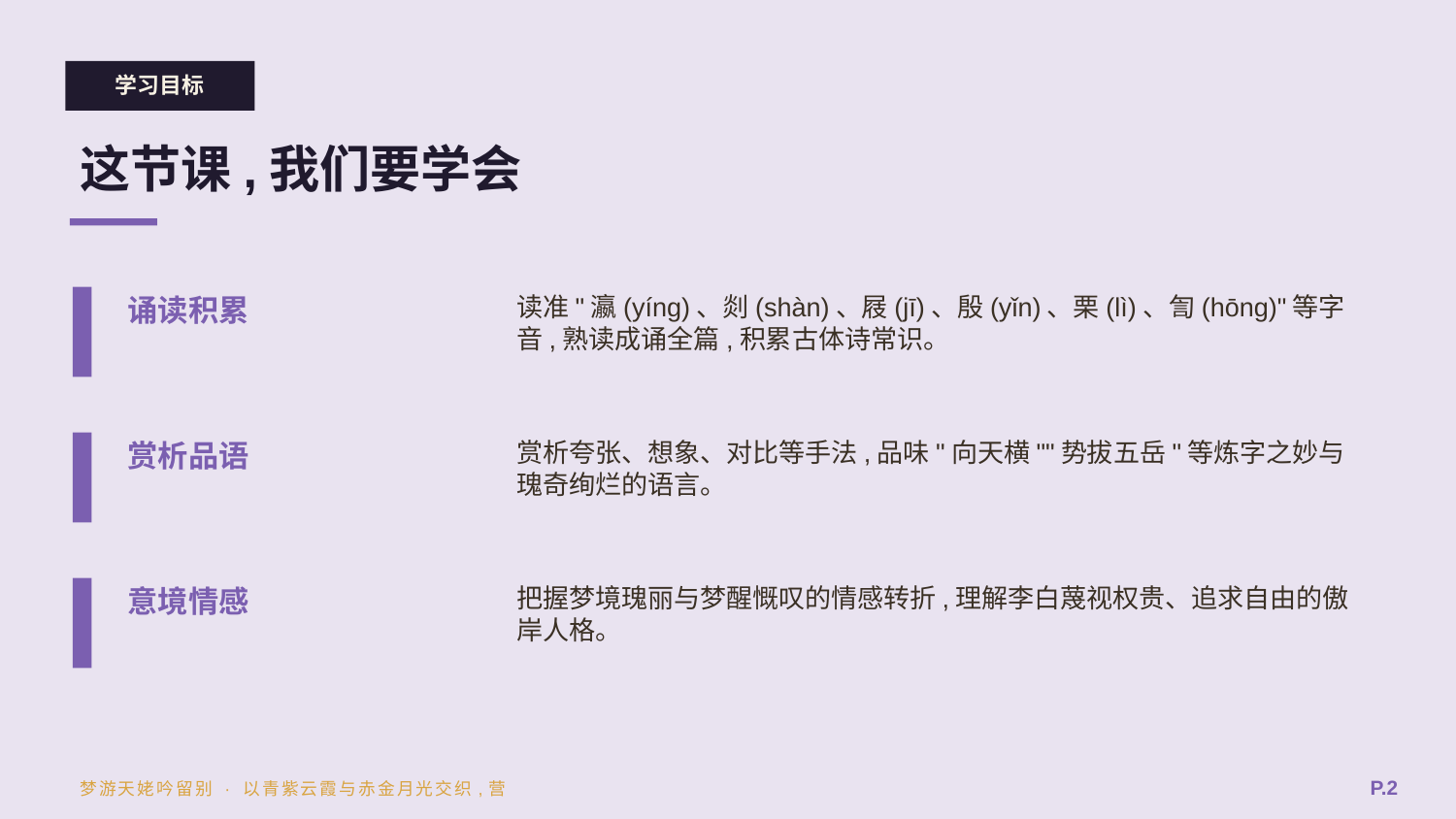

学习目标

这节课,我们要学会

诵读积累
读准"瀛(yíng)、剡(shàn)、屐(jī)、殷(yǐn)、栗(lì)、訇(hōng)"等字音,熟读成诵全篇,积累古体诗常识。

赏析品语
赏析夸张、想象、对比等手法,品味"向天横""势拔五岳"等炼字之妙与瑰奇绚烂的语言。

意境情感
把握梦境瑰丽与梦醒慨叹的情感转折,理解李白蔑视权贵、追求自由的傲岸人格。

P.2
梦游天姥吟留别 · 以青紫云霞与赤金月光交织,营